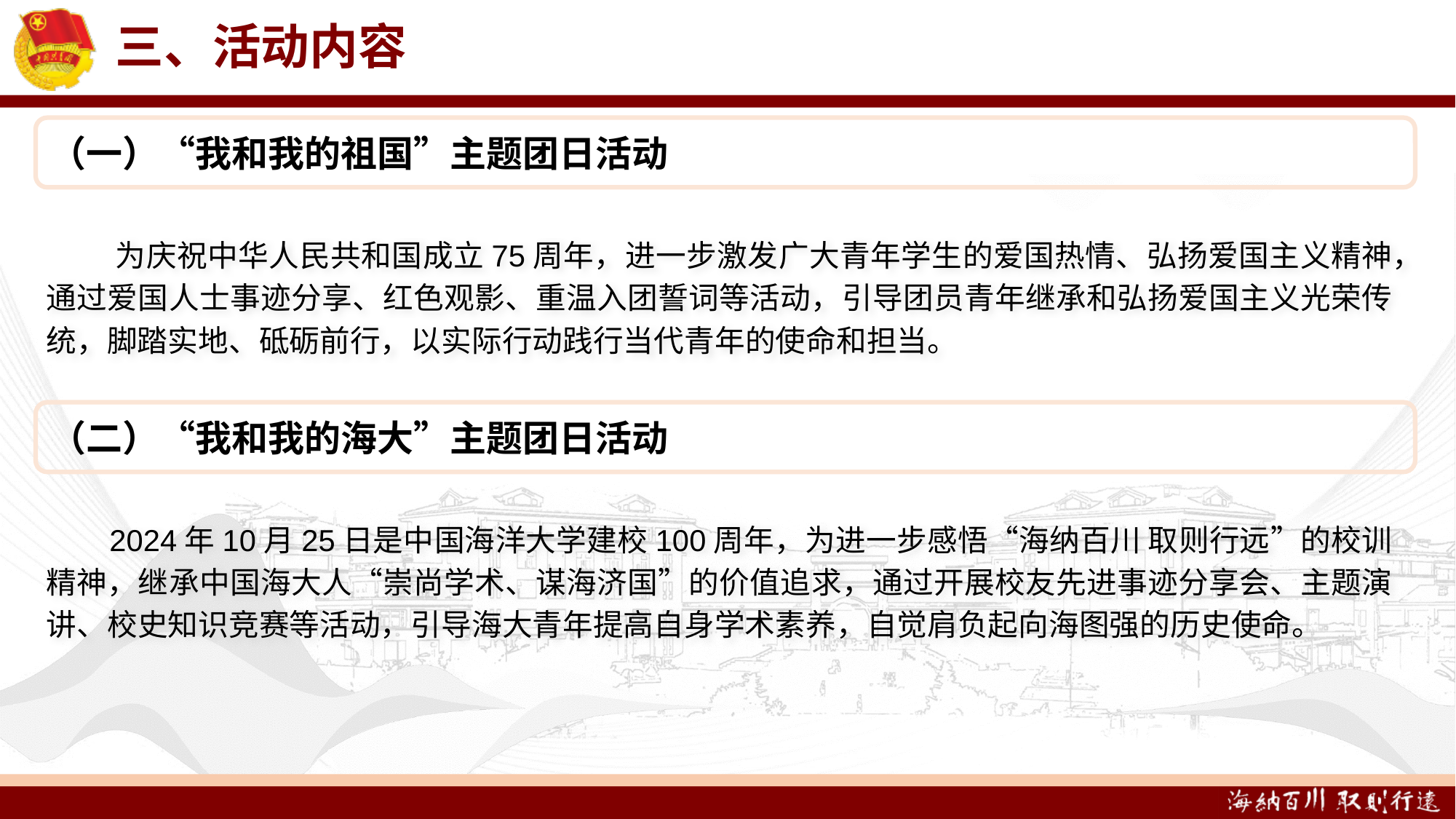

三、活动内容
（一）“我和我的祖国”主题团日活动
 为庆祝中华人民共和国成立75周年，进一步激发广大青年学生的爱国热情、弘扬爱国主义精神，通过爱国人士事迹分享、红色观影、重温入团誓词等活动，引导团员青年继承和弘扬爱国主义光荣传统，脚踏实地、砥砺前行，以实际行动践行当代青年的使命和担当。
（二）“我和我的海大”主题团日活动
 2024年10月25日是中国海洋大学建校100周年，为进一步感悟“海纳百川 取则行远”的校训精神，继承中国海大人“崇尚学术、谋海济国”的价值追求，通过开展校友先进事迹分享会、主题演讲、校史知识竞赛等活动，引导海大青年提高自身学术素养，自觉肩负起向海图强的历史使命。